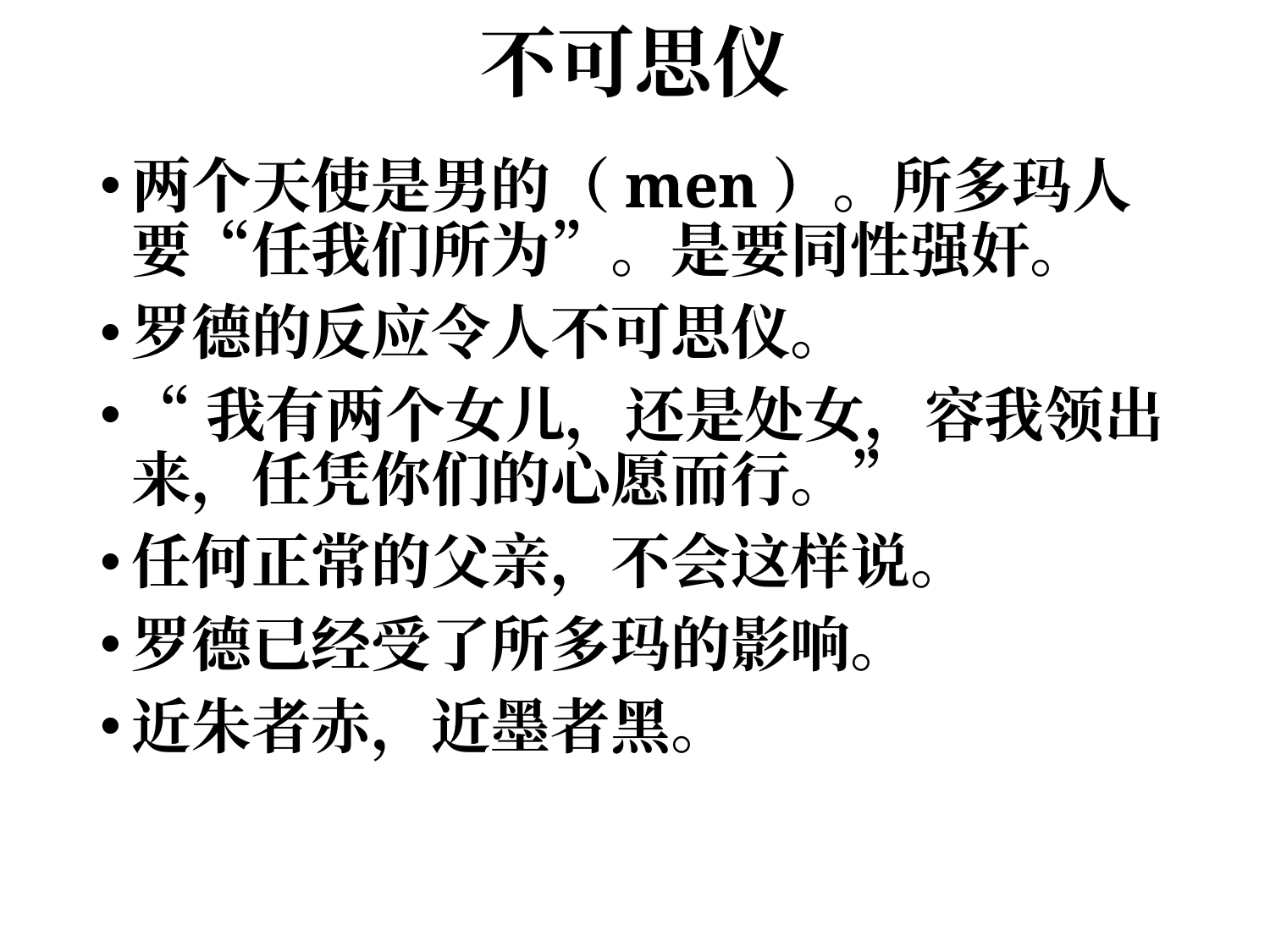

# 不可思仪
两个天使是男的（men）。所多玛人要“任我们所为”。是要同性强奸。
罗德的反应令人不可思仪。
“我有两个女儿，还是处女，容我领出来，任凭你们的心愿而行。”
任何正常的父亲，不会这样说。
罗德已经受了所多玛的影响。
近朱者赤，近墨者黑。